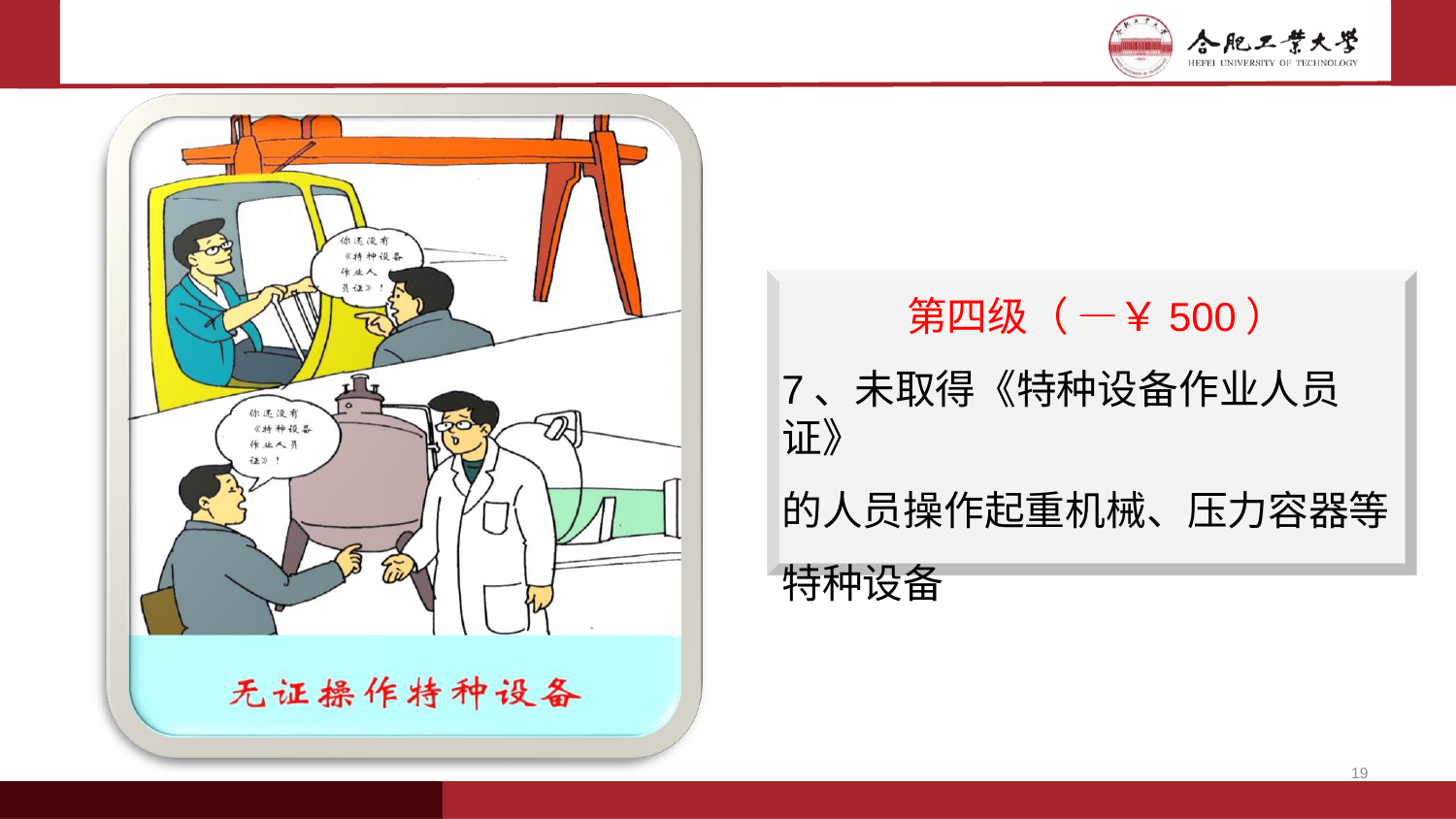

第四级（ —￥500）
7、未取得《特种设备作业人员证》
的人员操作起重机械、压力容器等 特种设备